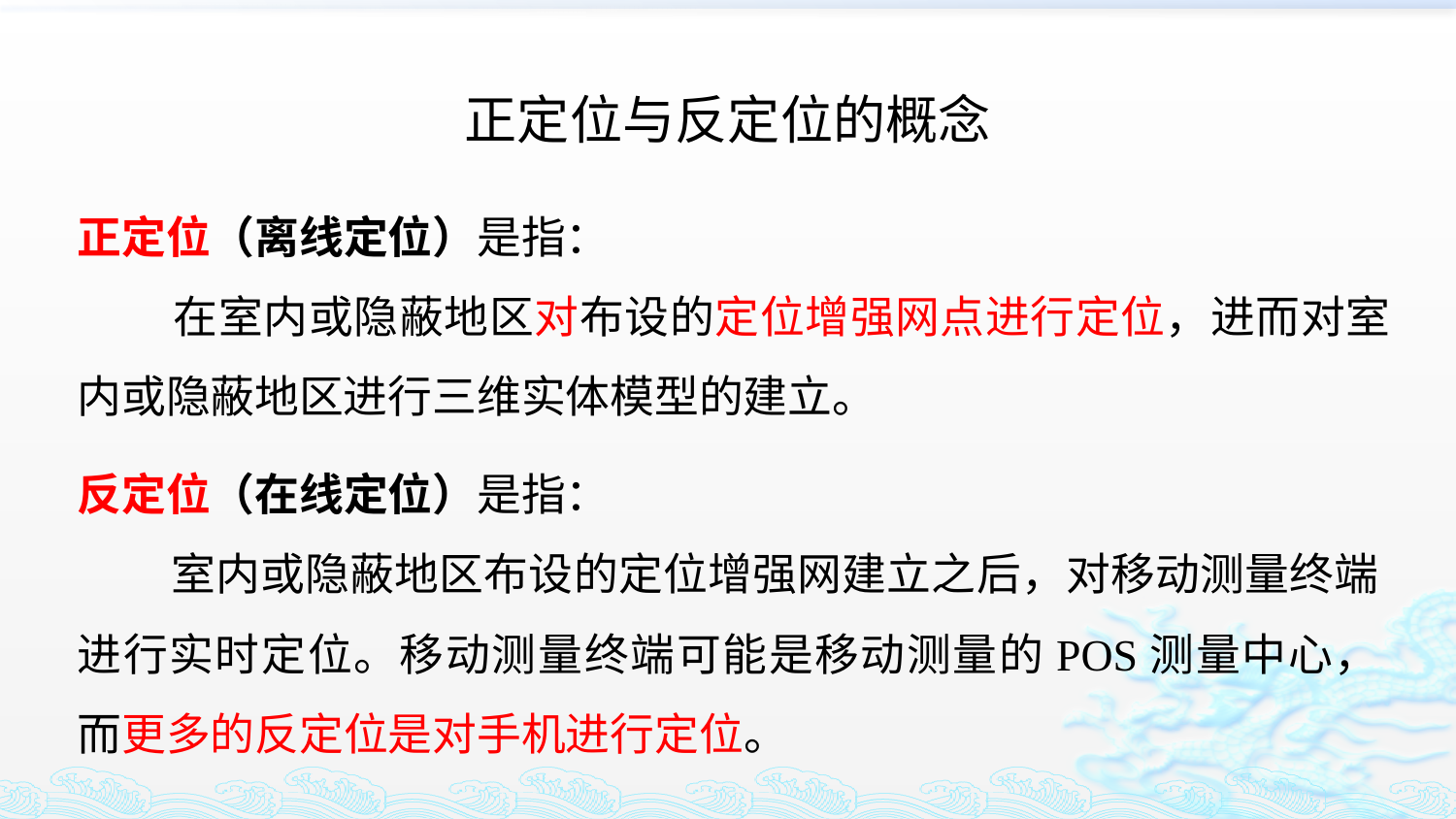

正定位与反定位的概念
正定位（离线定位）是指：
        在室内或隐蔽地区对布设的定位增强网点进行定位，进而对室内或隐蔽地区进行三维实体模型的建立。
反定位（在线定位）是指：
        室内或隐蔽地区布设的定位增强网建立之后，对移动测量终端进行实时定位。移动测量终端可能是移动测量的POS测量中心，而更多的反定位是对手机进行定位。